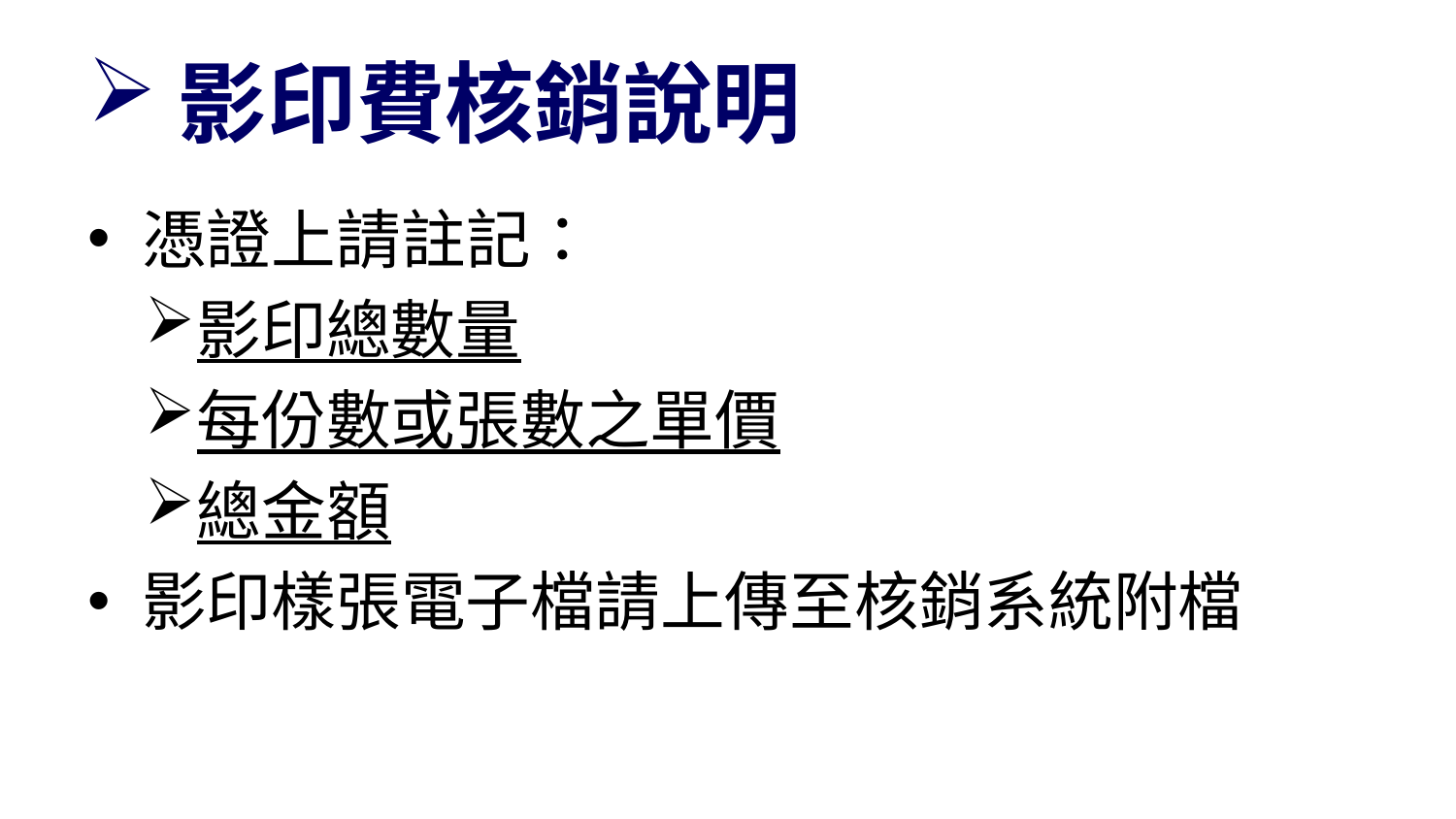

# 影印費核銷說明
憑證上請註記：
影印總數量
每份數或張數之單價
總金額
影印樣張電子檔請上傳至核銷系統附檔